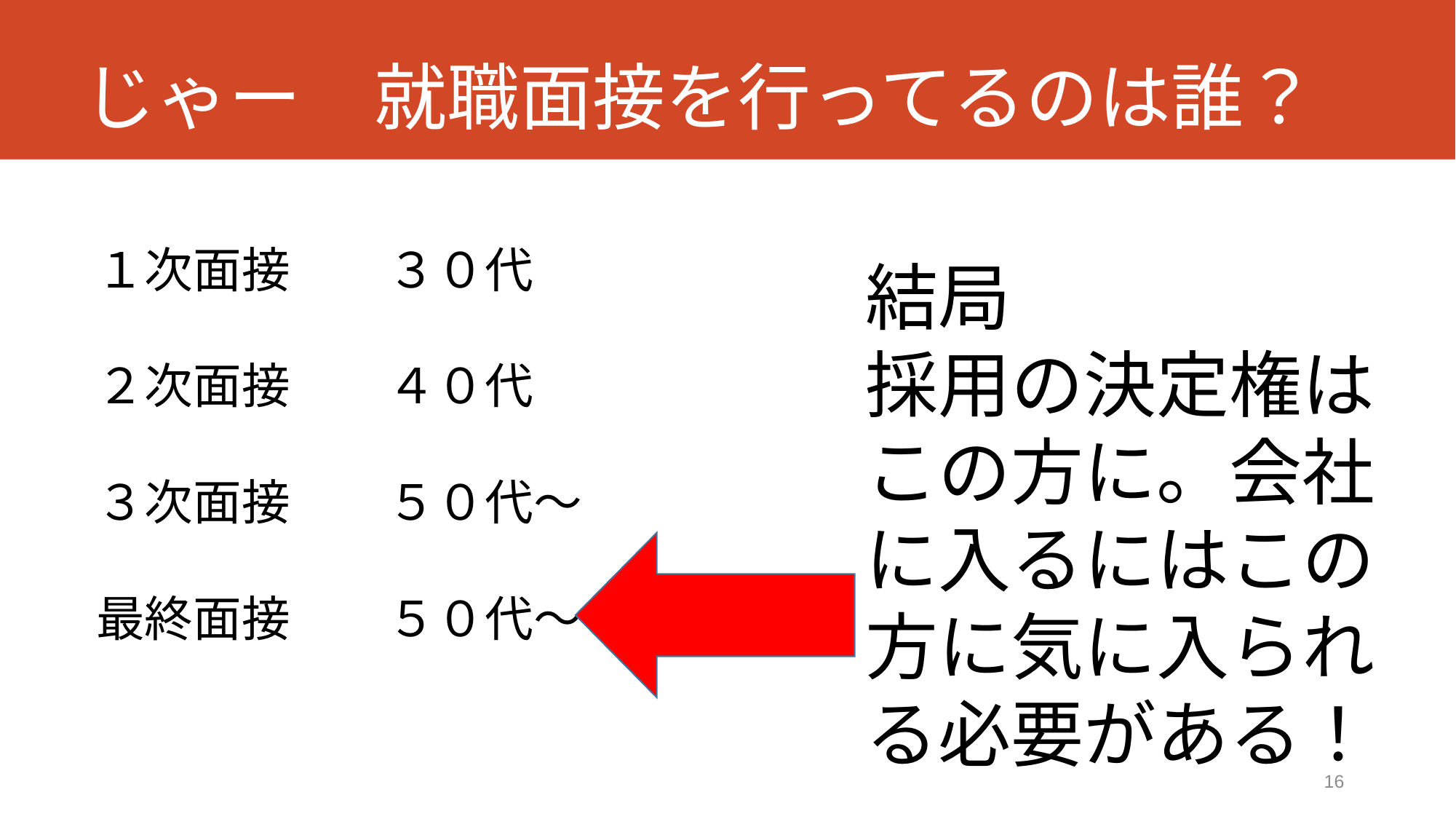

# じゃー　就職面接を行ってるのは誰？
１次面接　　３０代

２次面接　　４０代

３次面接　　５０代～

最終面接　　５０代～

結局
採用の決定権はこの方に。会社に入るにはこの方に気に入られる必要がある！

16